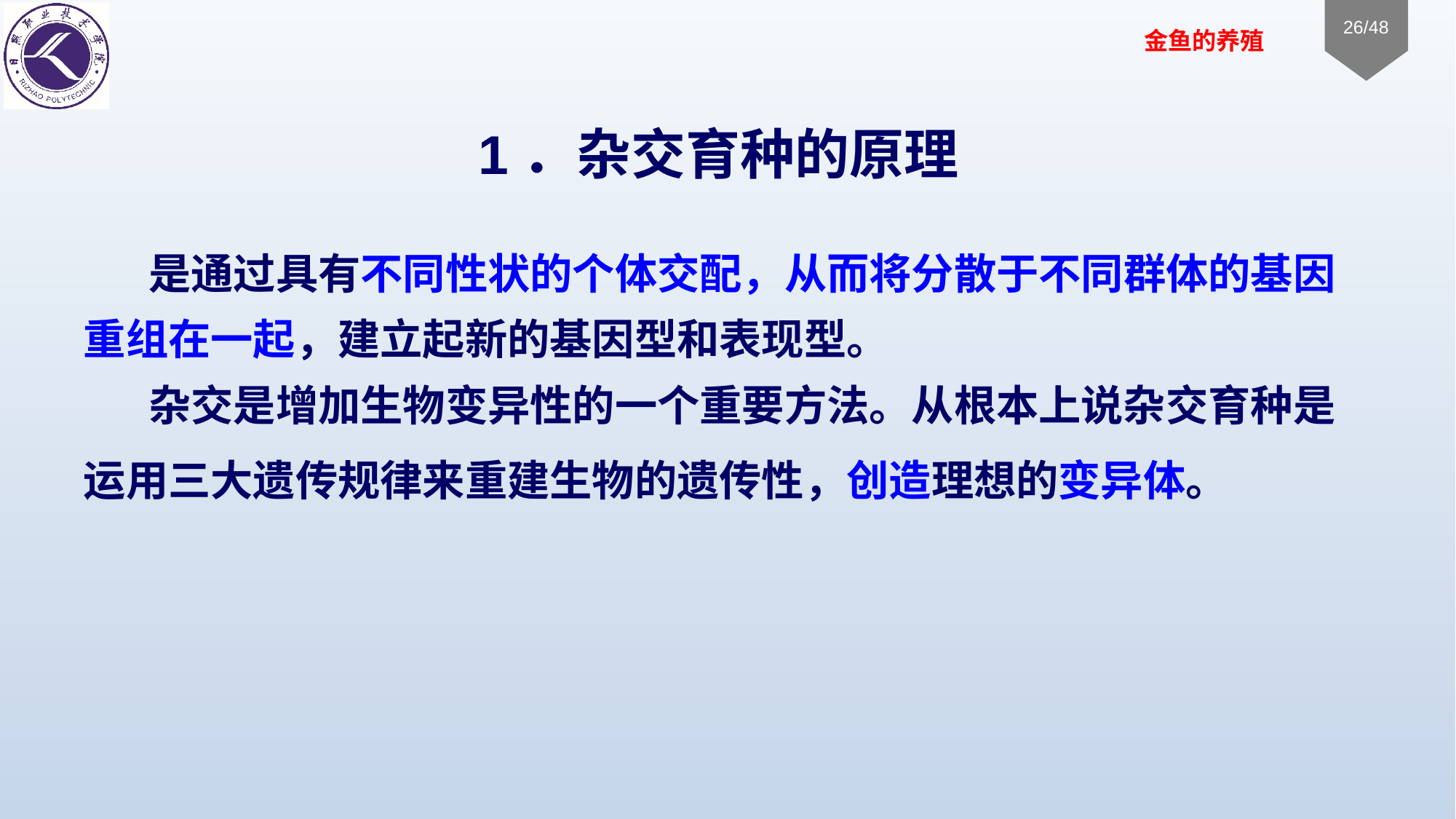

# 1．杂交育种的原理
  是通过具有不同性状的个体交配，从而将分散于不同群体的基因重组在一起，建立起新的基因型和表现型。
  杂交是增加生物变异性的一个重要方法。从根本上说杂交育种是运用三大遗传规律来重建生物的遗传性，创造理想的变异体。